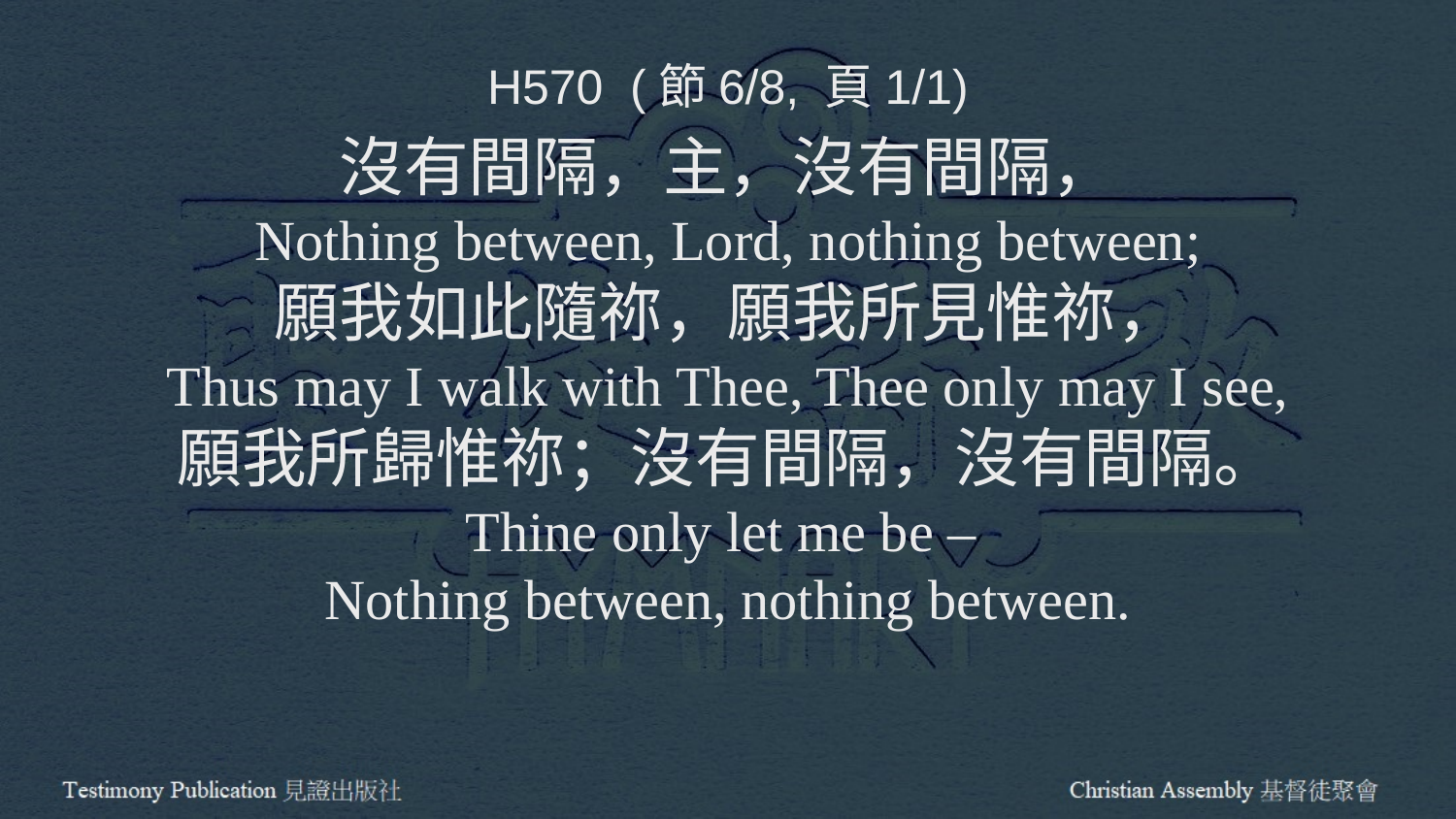

H570  (節6/8, 頁1/1)
沒有間隔，主，沒有間隔，
Nothing between, Lord, nothing between;
願我如此隨祢，願我所見惟祢，
Thus may I walk with Thee, Thee only may I see,
願我所歸惟祢；沒有間隔，沒有間隔。
Thine only let me be –
Nothing between, nothing between.